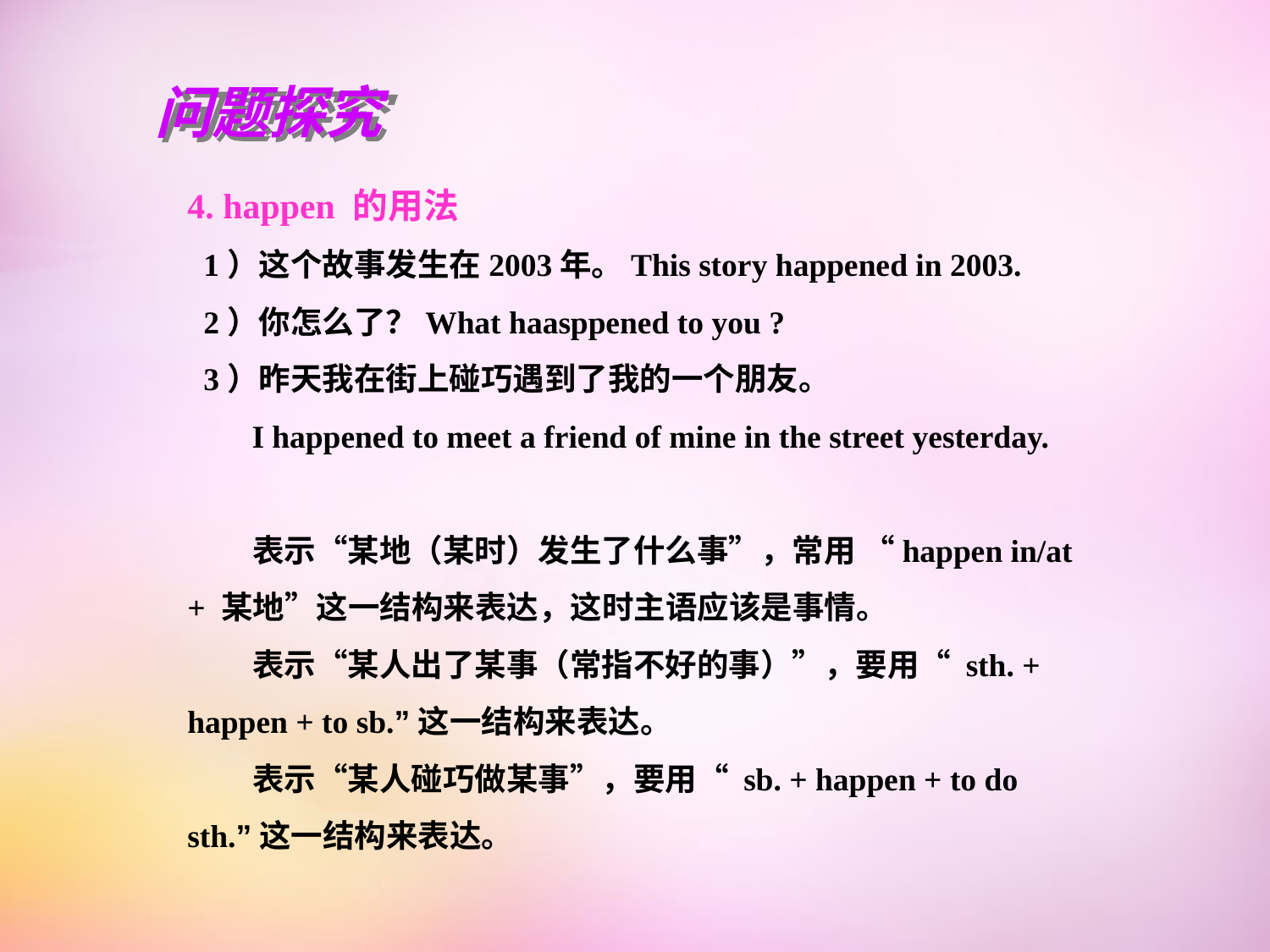

问题探究
4. happen 的用法
  1）这个故事发生在2003年。This story happened in 2003.
  2）你怎么了？What haasppened to you ?
  3）昨天我在街上碰巧遇到了我的一个朋友。
        I happened to meet a friend of mine in the street yesterday.

        表示“某地（某时）发生了什么事”，常用 “happen in/at  + 某地”这一结构来表达，这时主语应该是事情。
        表示“某人出了某事（常指不好的事）”，要用“ sth. + happen + to sb.”这一结构来表达。
        表示“某人碰巧做某事”，要用“ sb. + happen + to do sth.”这一结构来表达。